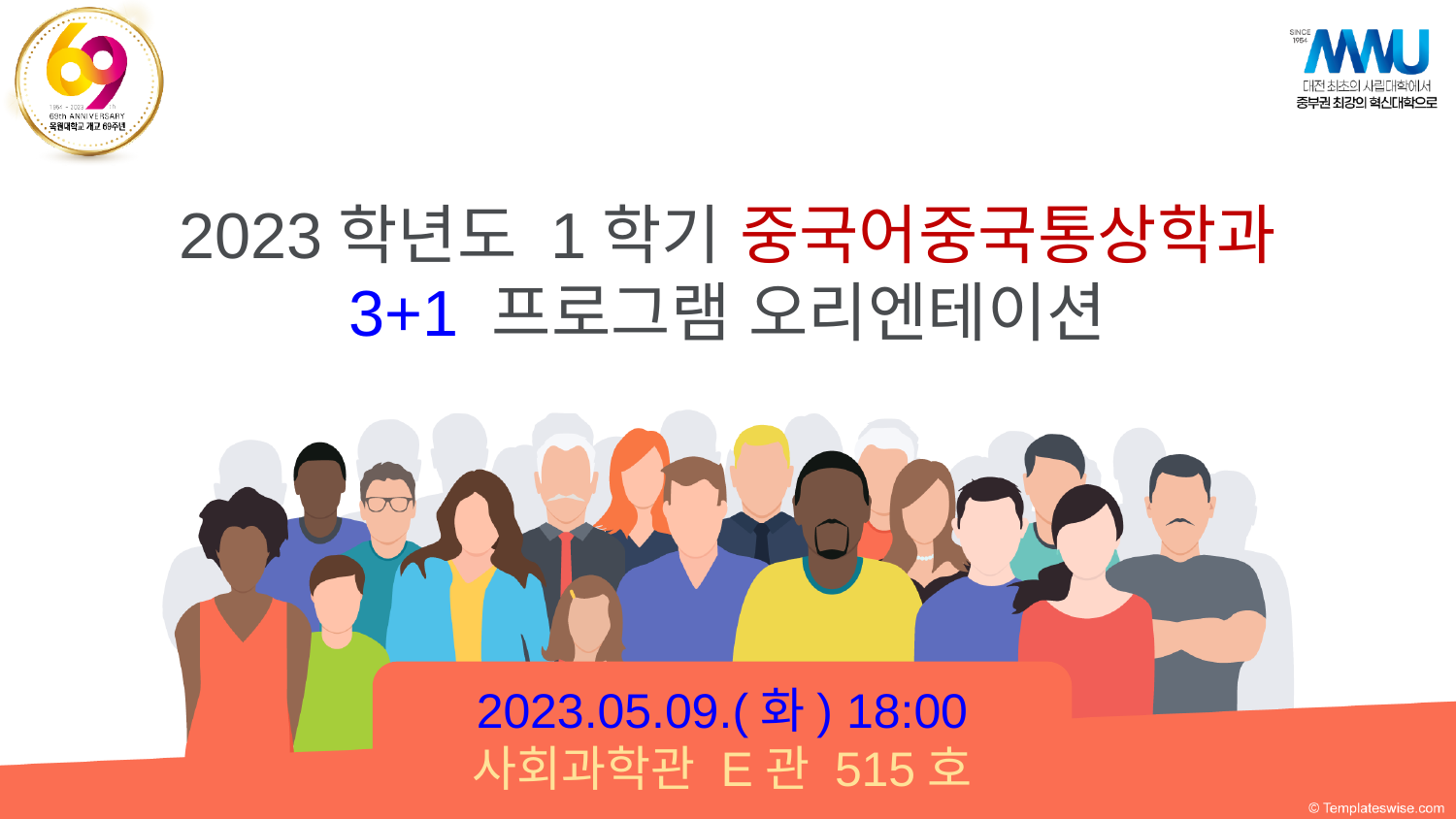

# 2023학년도 1학기 중국어중국통상학과 3+1 프로그램 오리엔테이션
2023.05.09.(화) 18:00
사회과학관 E관 515호